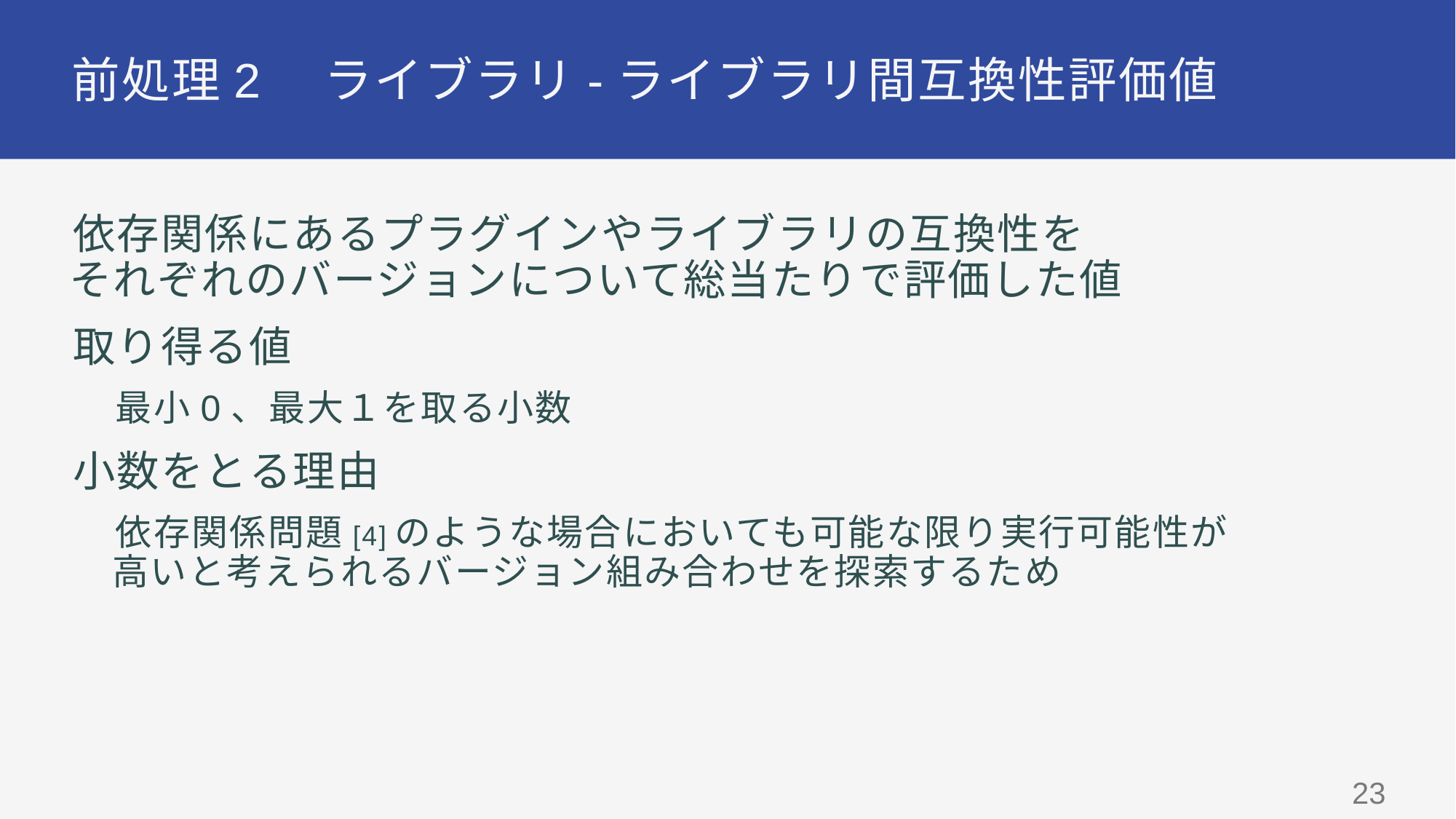

# 前処理2　ライブラリ-ライブラリ間互換性評価値
依存関係にあるプラグインやライブラリの互換性を
それぞれのバージョンについて総当たりで評価した値
取り得る値
最小0、最大１を取る小数
小数をとる理由
依存関係問題[4]のような場合においても可能な限り実行可能性が
高いと考えられるバージョン組み合わせを探索するため
23